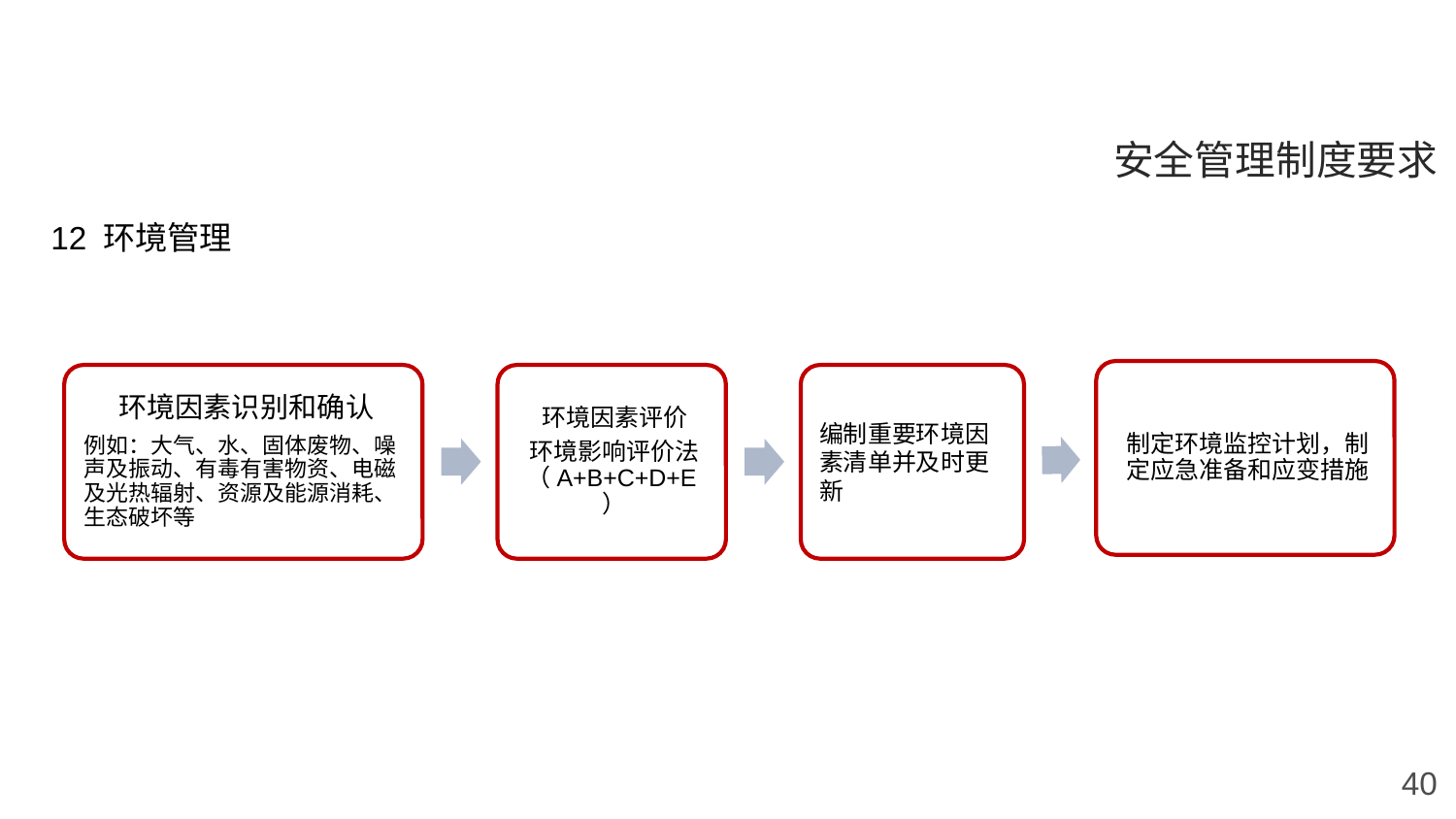

安全管理制度要求
12 环境管理
环境因素识别和确认
例如：大气、水、固体废物、噪声及振动、有毒有害物资、电磁及光热辐射、资源及能源消耗、生态破坏等

环境因素评价
环境影响评价法（A+B+C+D+E）

编制重要环境因素清单并及时更新

制定环境监控计划，制定应急准备和应变措施